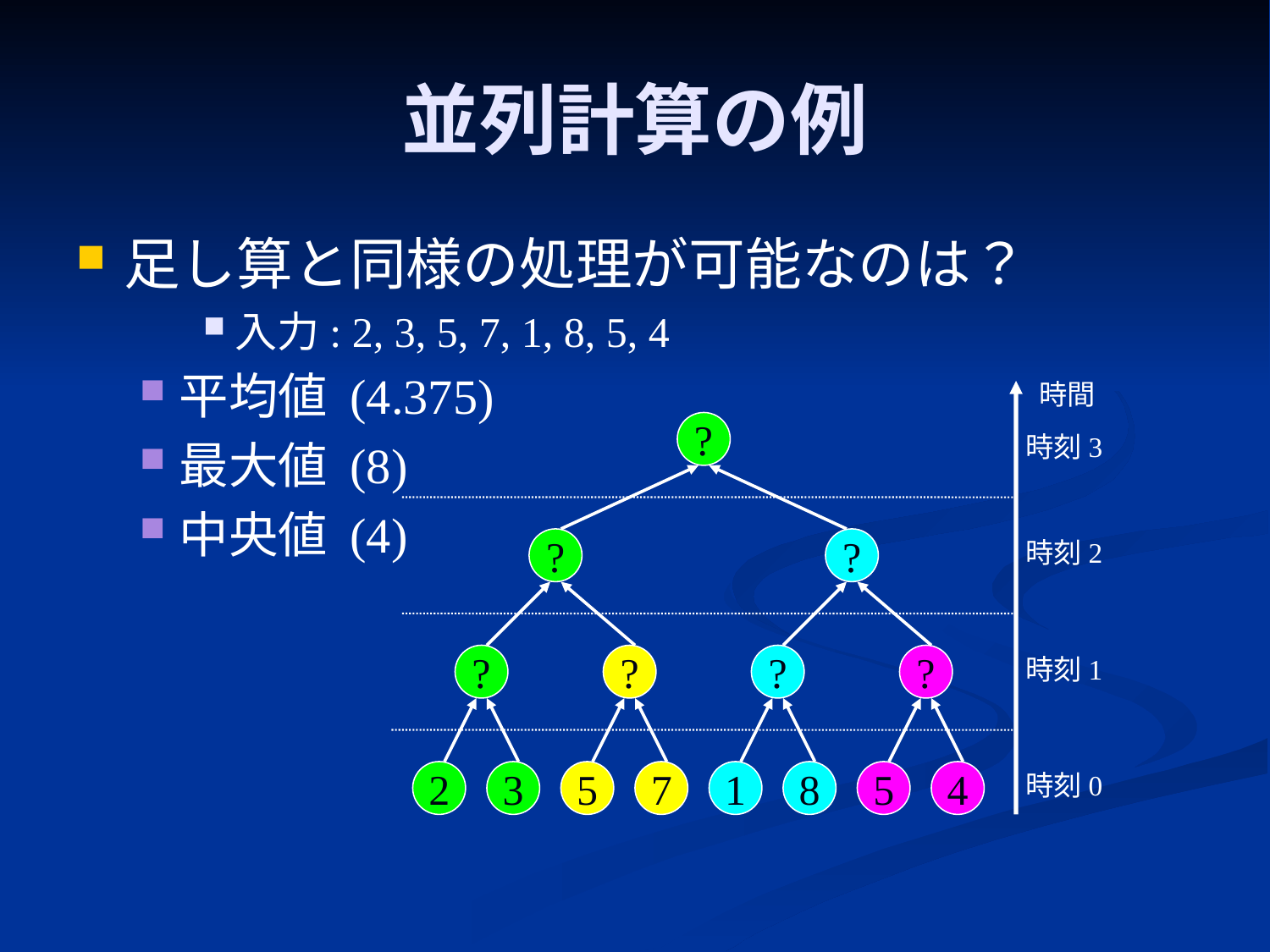

# 並列計算の例
足し算と同様の処理が可能なのは？
入力: 2, 3, 5, 7, 1, 8, 5, 4
平均値 (4.375)
最大値 (8)
中央値 (4)
時間

?

時刻3

?
?

時刻2

?
?
?
?

時刻1

2
3
5
7
1
8
5
4
時刻0